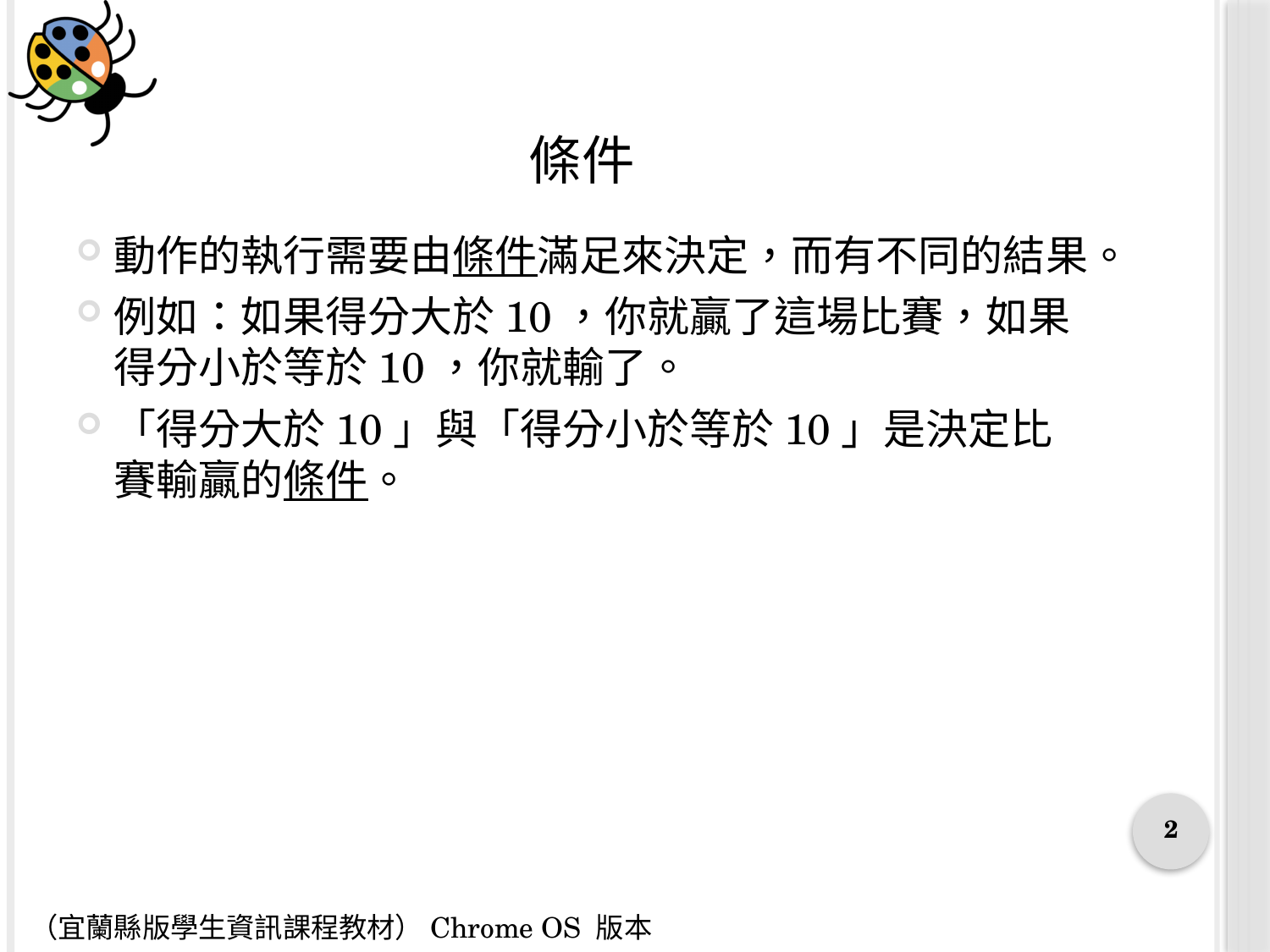

# 條件
動作的執行需要由條件滿足來決定，而有不同的結果。
例如：如果得分大於10，你就贏了這場比賽，如果得分小於等於10，你就輸了。
「得分大於10」與「得分小於等於10」是決定比賽輸贏的條件。
2